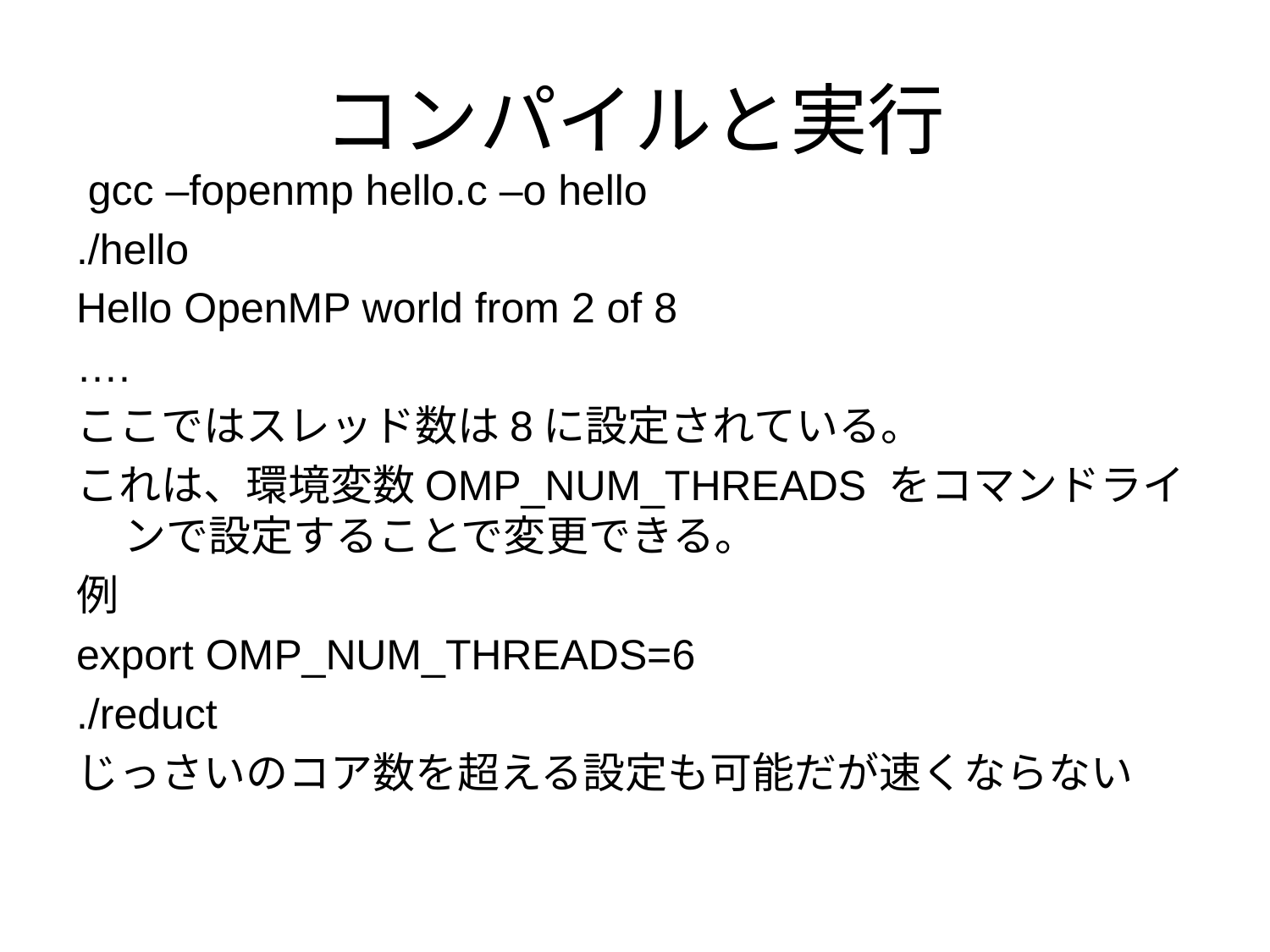

# コンパイルと実行
 gcc –fopenmp hello.c –o hello
./hello
Hello OpenMP world from 2 of 8
….
ここではスレッド数は8に設定されている。
これは、環境変数OMP_NUM_THREADS をコマンドラインで設定することで変更できる。
例
export OMP_NUM_THREADS=6
./reduct
じっさいのコア数を超える設定も可能だが速くならない